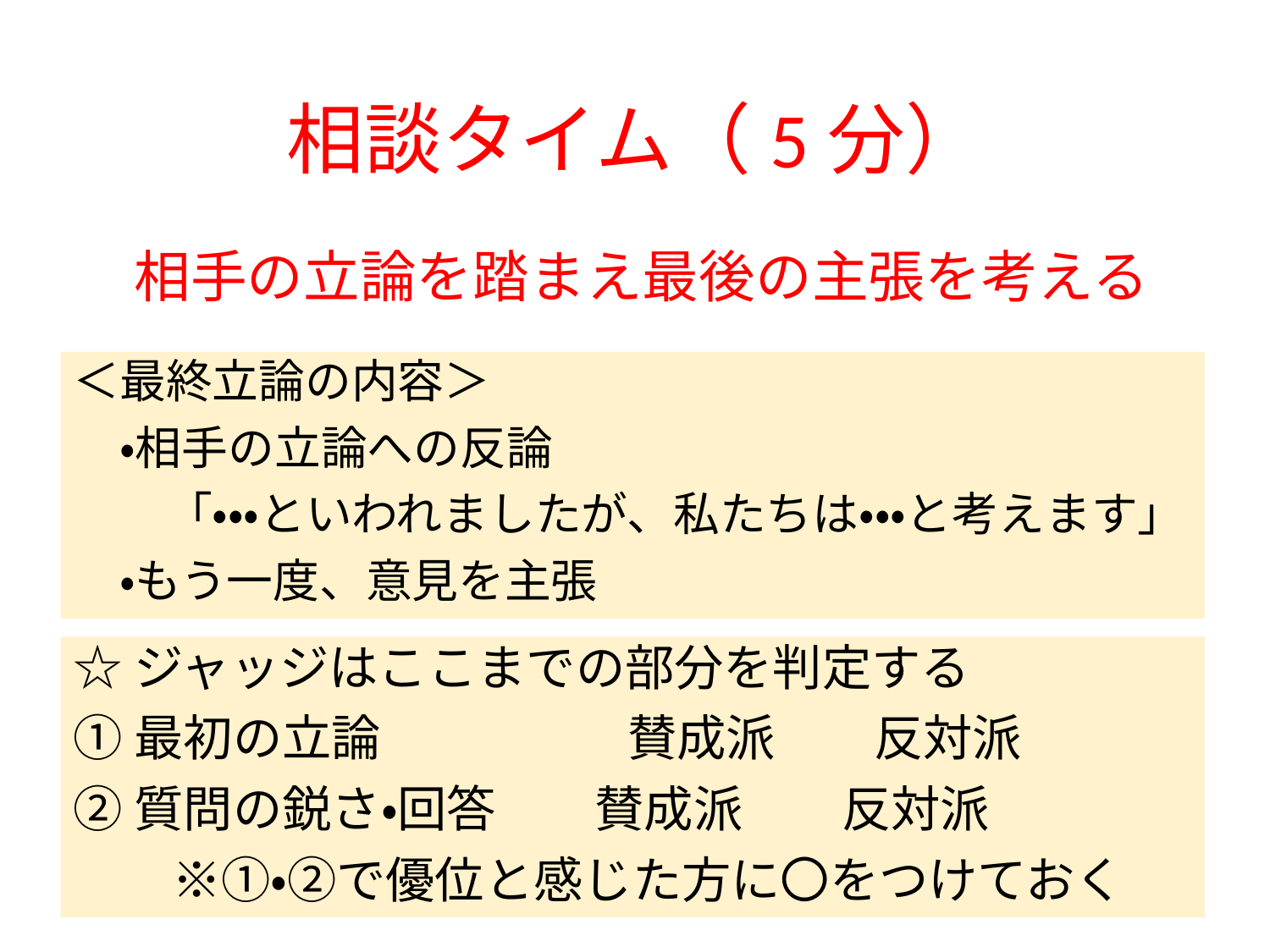

# 相談タイム（5分）
相手の立論を踏まえ最後の主張を考える
＜最終立論の内容＞
　・相手の立論への反論
　　「・・・といわれましたが、私たちは・・・と考えます」
　・もう一度、意見を主張
☆ジャッジはここまでの部分を判定する
①最初の立論　　　　　賛成派　　反対派
②質問の鋭さ・回答　　賛成派　　反対派
　　※①・②で優位と感じた方に〇をつけておく